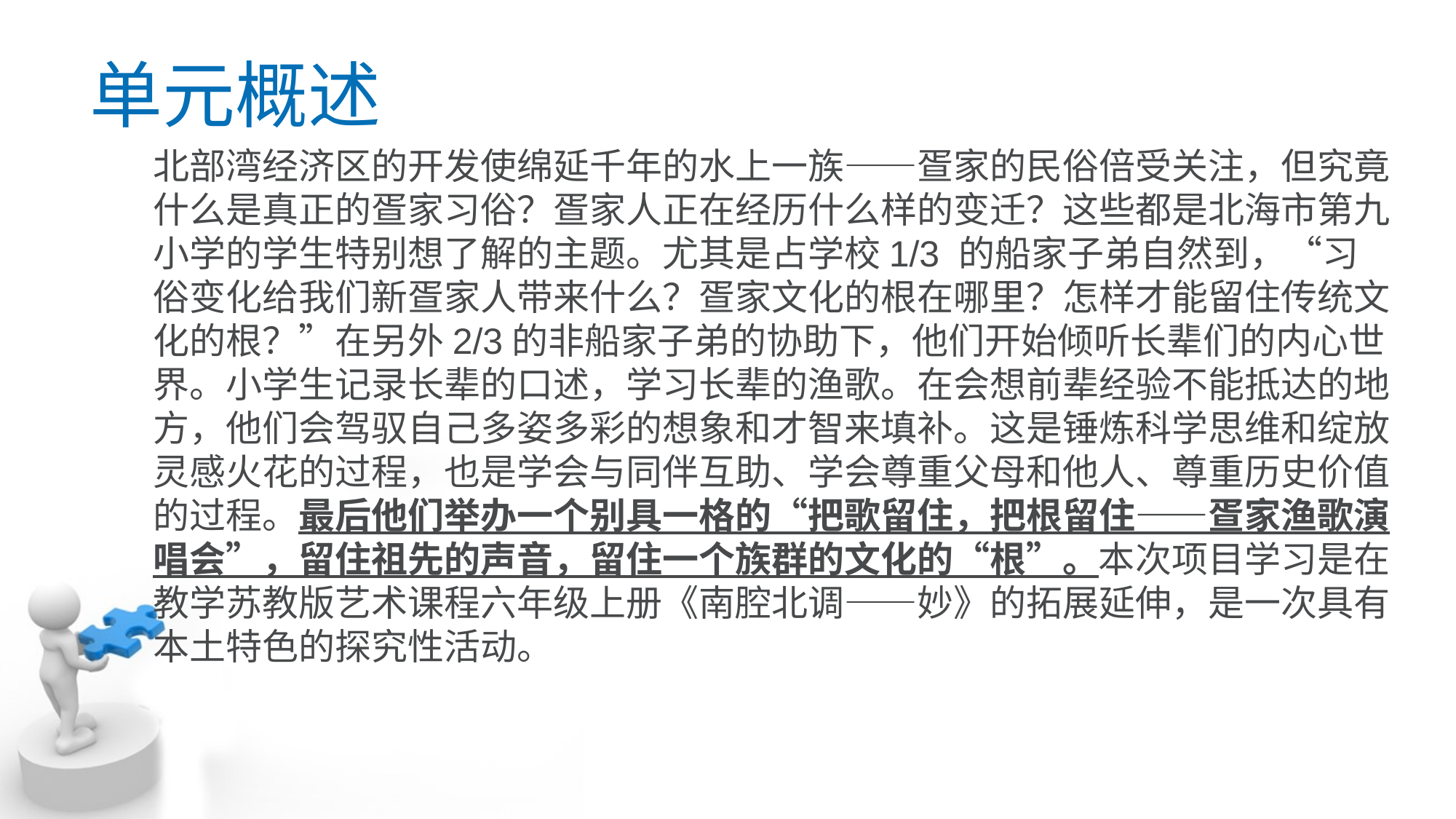

单元概述
北部湾经济区的开发使绵延千年的水上一族——疍家的民俗倍受关注，但究竟什么是真正的疍家习俗？疍家人正在经历什么样的变迁？这些都是北海市第九小学的学生特别想了解的主题。尤其是占学校1/3 的船家子弟自然到，“习俗变化给我们新疍家人带来什么？疍家文化的根在哪里？怎样才能留住传统文化的根？”在另外2/3的非船家子弟的协助下，他们开始倾听长辈们的内心世界。小学生记录长辈的口述，学习长辈的渔歌。在会想前辈经验不能抵达的地方，他们会驾驭自己多姿多彩的想象和才智来填补。这是锤炼科学思维和绽放灵感火花的过程，也是学会与同伴互助、学会尊重父母和他人、尊重历史价值的过程。最后他们举办一个别具一格的“把歌留住，把根留住——疍家渔歌演唱会”，留住祖先的声音，留住一个族群的文化的“根”。本次项目学习是在教学苏教版艺术课程六年级上册《南腔北调——妙》的拓展延伸，是一次具有本土特色的探究性活动。